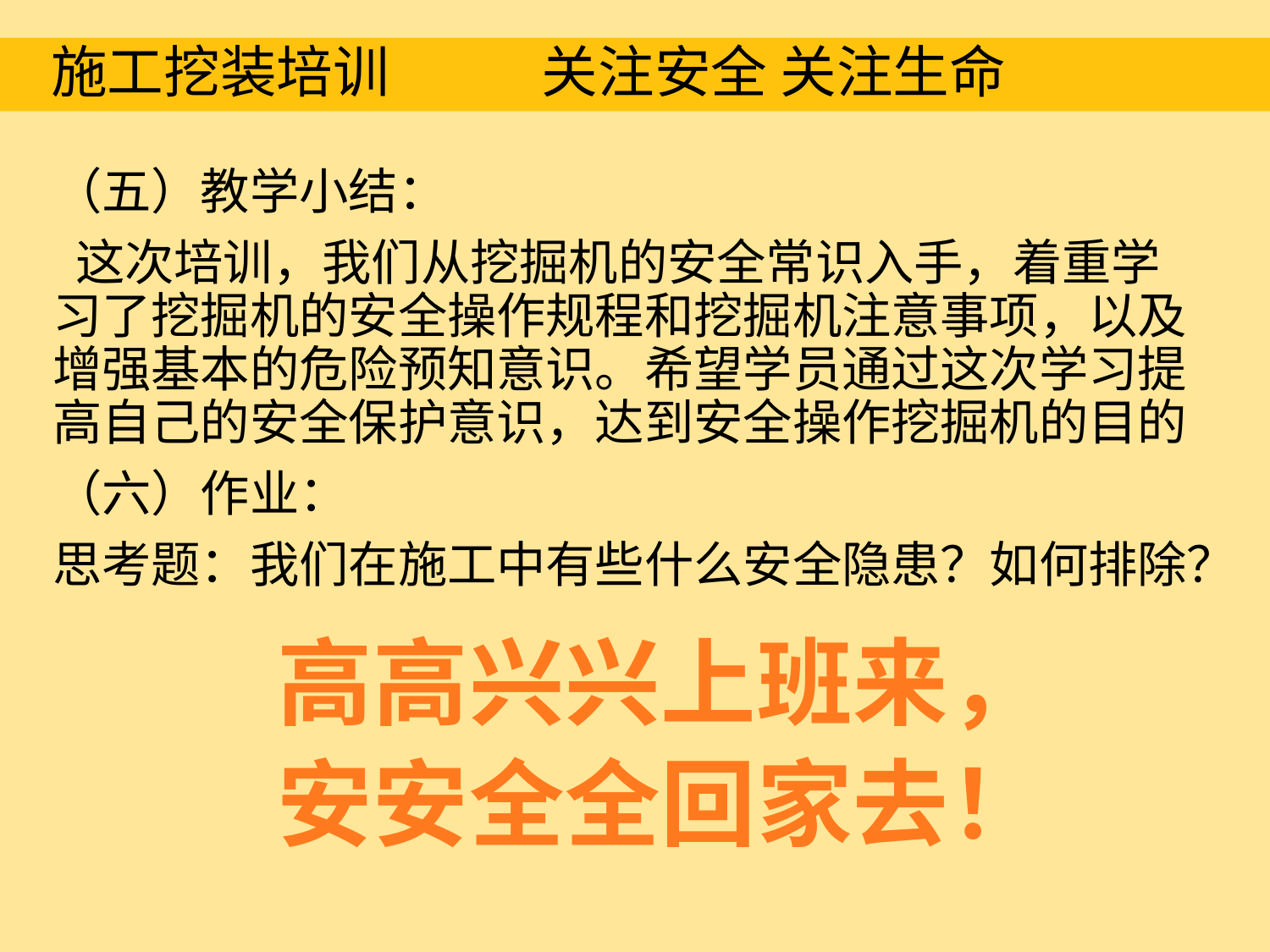

施工挖装培训            关注安全 关注生命

（五）教学小结：
 这次培训，我们从挖掘机的安全常识入手，着重学习了挖掘机的安全操作规程和挖掘机注意事项，以及增强基本的危险预知意识。希望学员通过这次学习提高自己的安全保护意识，达到安全操作挖掘机的目的
（六）作业：
思考题：我们在施工中有些什么安全隐患？如何排除？
高高兴兴上班来，
安安全全回家去！